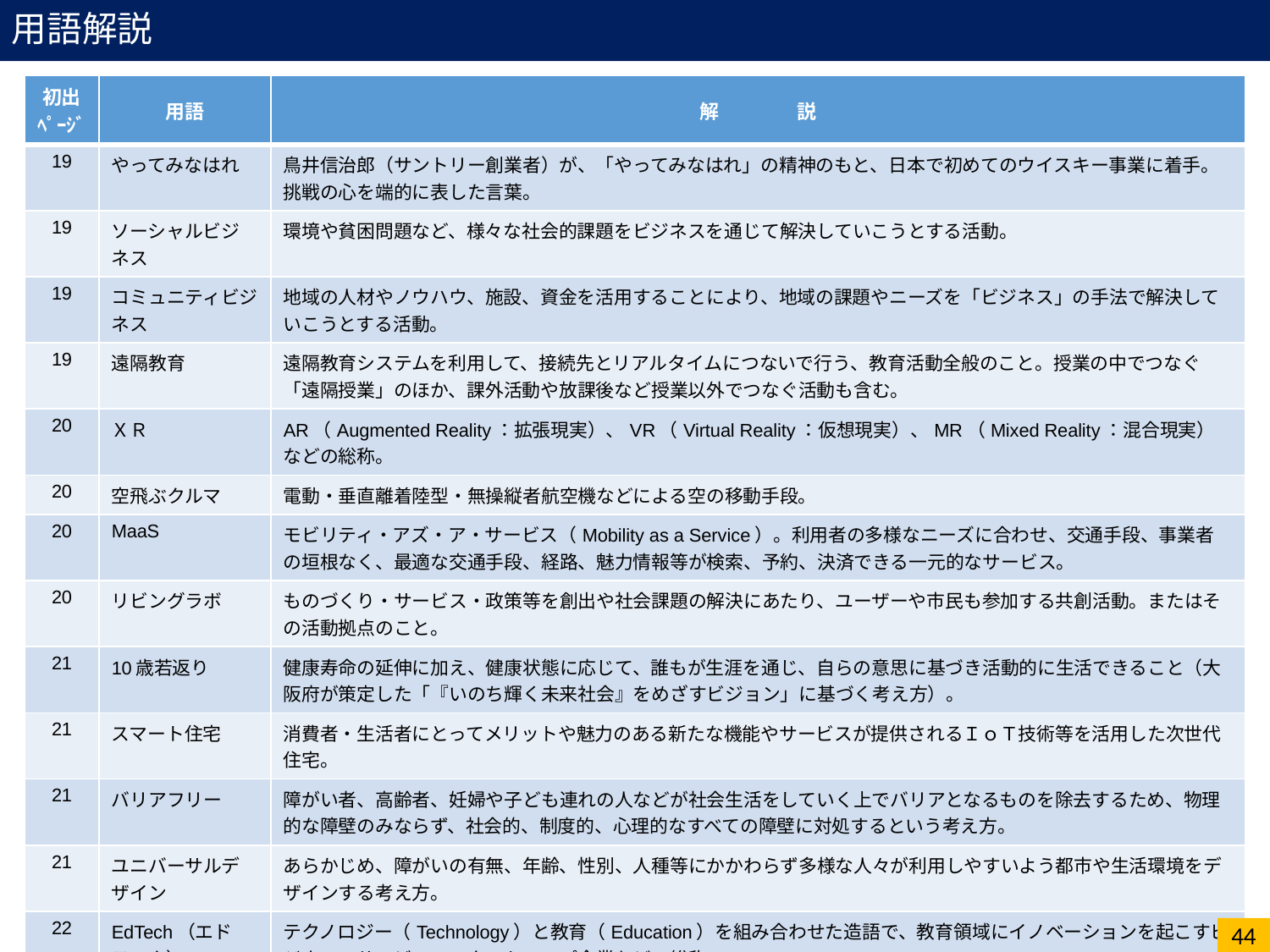

用語解説
| 初出 ﾍﾟｰｼﾞ | 用語 | 解　　　　説 |
| --- | --- | --- |
| 19 | やってみなはれ | 鳥井信治郎（サントリー創業者）が、「やってみなはれ」の精神のもと、日本で初めてのウイスキー事業に着手。挑戦の心を端的に表した言葉。 |
| 19 | ソーシャルビジネス | 環境や貧困問題など、様々な社会的課題をビジネスを通じて解決していこうとする活動。 |
| 19 | コミュニティビジネス | 地域の人材やノウハウ、施設、資金を活用することにより、地域の課題やニーズを「ビジネス」の手法で解決していこうとする活動。 |
| 19 | 遠隔教育 | 遠隔教育システムを利用して、接続先とリアルタイムにつないで行う、教育活動全般のこと。授業の中でつなぐ「遠隔授業」のほか、課外活動や放課後など授業以外でつなぐ活動も含む。 |
| 20 | ＸＲ | AR（Augmented Reality：拡張現実）、VR（Virtual Reality：仮想現実）、MR（Mixed Reality：混合現実）などの総称。 |
| 20 | 空飛ぶクルマ | 電動・垂直離着陸型・無操縦者航空機などによる空の移動手段。 |
| 20 | MaaS | モビリティ・アズ・ア・サービス（Mobility as a Service）。利用者の多様なニーズに合わせ、交通手段、事業者の垣根なく、最適な交通手段、経路、魅力情報等が検索、予約、決済できる一元的なサービス。 |
| 20 | リビングラボ | ものづくり・サービス・政策等を創出や社会課題の解決にあたり、ユーザーや市民も参加する共創活動。またはその活動拠点のこと。 |
| 21 | 10歳若返り | 健康寿命の延伸に加え、健康状態に応じて、誰もが生涯を通じ、自らの意思に基づき活動的に生活できること（大阪府が策定した「『いのち輝く未来社会』をめざすビジョン」に基づく考え方）。 |
| 21 | スマート住宅 | 消費者・生活者にとってメリットや魅力のある新たな機能やサービスが提供されるＩｏＴ技術等を活用した次世代住宅。 |
| 21 | バリアフリー | 障がい者、高齢者、妊婦や子ども連れの人などが社会生活をしていく上でバリアとなるものを除去するため、物理的な障壁のみならず、社会的、制度的、心理的なすべての障壁に対処するという考え方。 |
| 21 | ユニバーサルデザイン | あらかじめ、障がいの有無、年齢、性別、人種等にかかわらず多様な人々が利用しやすいよう都市や生活環境をデザインする考え方。 |
| 22 | EdTech（エドテック） | テクノロジー（Technology）と教育（Education）を組み合わせた造語で、教育領域にイノベーションを起こすビジネス、サービス、スタートアップ企業などの総称。 |
| 22 | サステナブル | サステナブル(Sustainable)。「持続可能な」「ずっと続けていける」という意味。 |
| 23 | ３Ｒ | Reduce（リデュース、ごみの発生抑制）、Reuse（リユース、再使用）、Recycle（リサイクル、ごみの再生利用）の優先順位で廃棄物の削減に努めるのがよいという、環境配慮に関する考え方。 |
| 24 | フェアトレード | 「公平・公正な貿易」。開発途上国の原料や製品を適正な価格で継続的に購入することにより、立場の弱い開発途上国の生産者や労働者の生活改善と自立をめざす「貿易のしくみ」のこと。 |
44